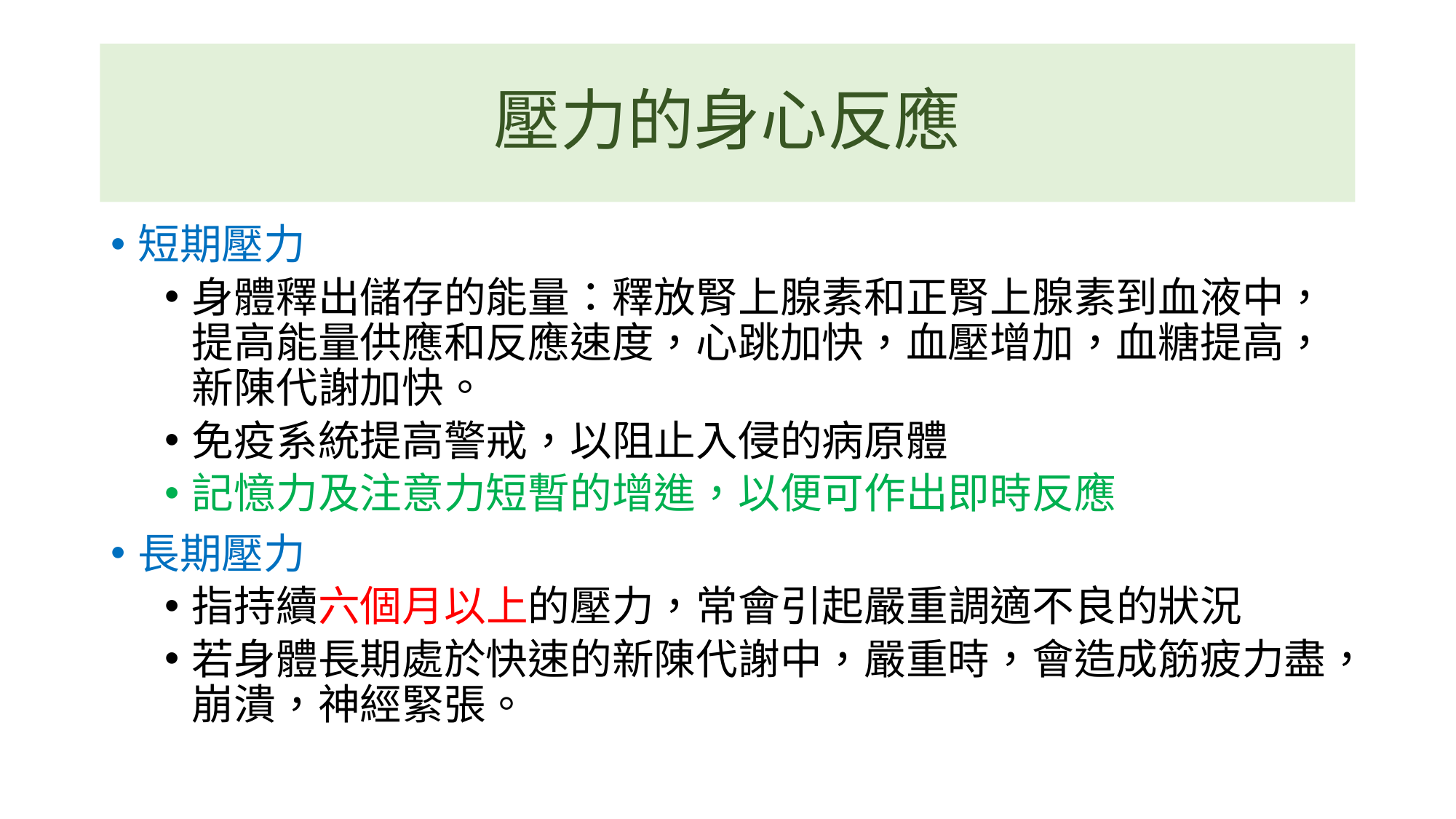

# 壓力的身心反應
短期壓力
身體釋出儲存的能量：釋放腎上腺素和正腎上腺素到血液中，提高能量供應和反應速度，心跳加快，血壓增加，血糖提高，新陳代謝加快。
免疫系統提高警戒，以阻止入侵的病原體
記憶力及注意力短暫的增進，以便可作出即時反應
長期壓力
指持續六個月以上的壓力，常會引起嚴重調適不良的狀況
若身體長期處於快速的新陳代謝中，嚴重時，會造成筋疲力盡，崩潰，神經緊張。